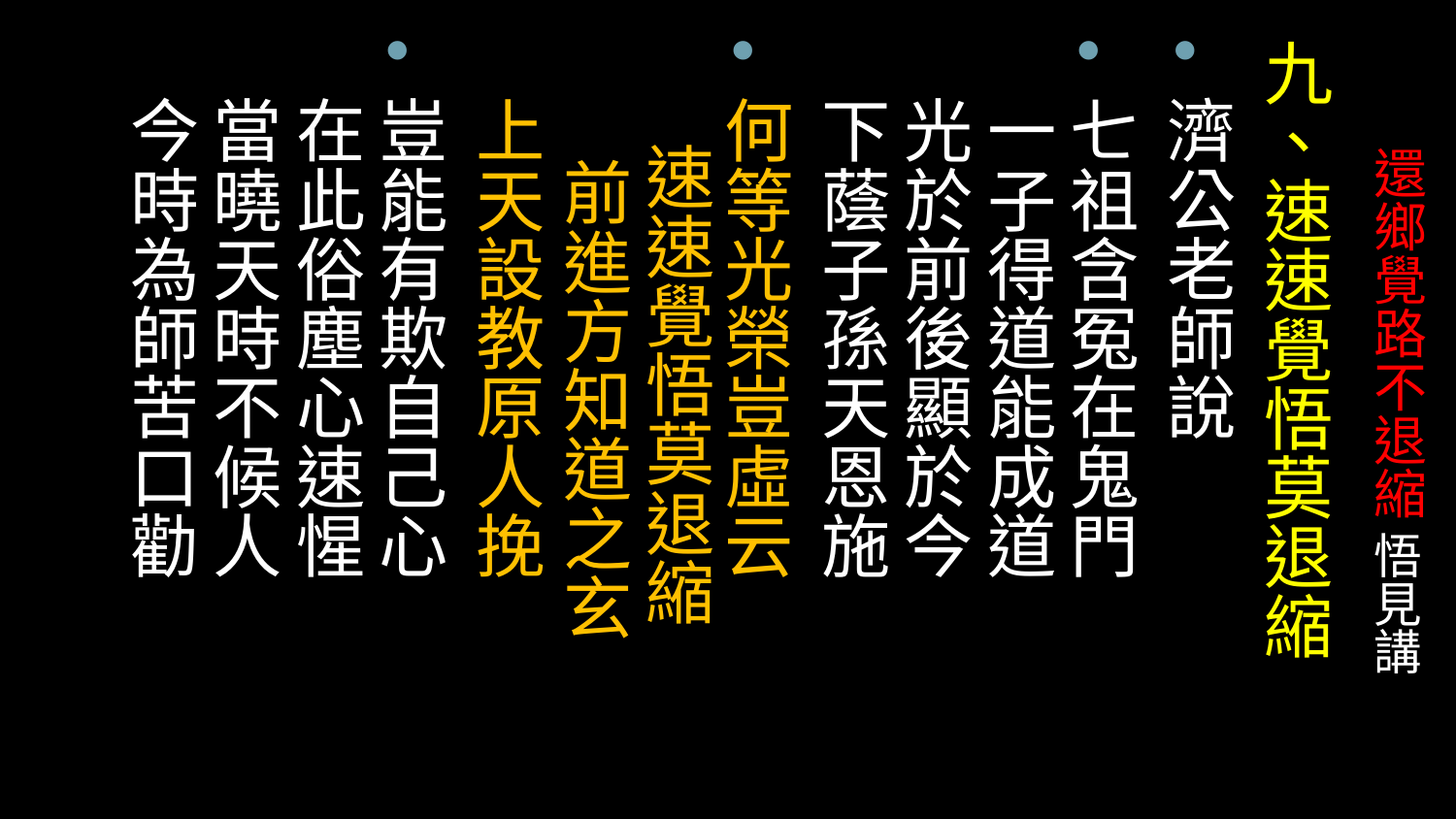

九、速速覺悟莫退縮
濟公老師說
七祖含冤在鬼門
一子得道能成道　        光於前後顯於今　        下蔭子孫天恩施
何等光榮豈虛云　            速速覺悟莫退縮　          前進方知道之玄
上天設教原人挽
豈能有欺自己心　        在此俗塵心速惺
當曉天時不候人            今時為師苦口勸

# 還鄉覺路不退縮 悟見講